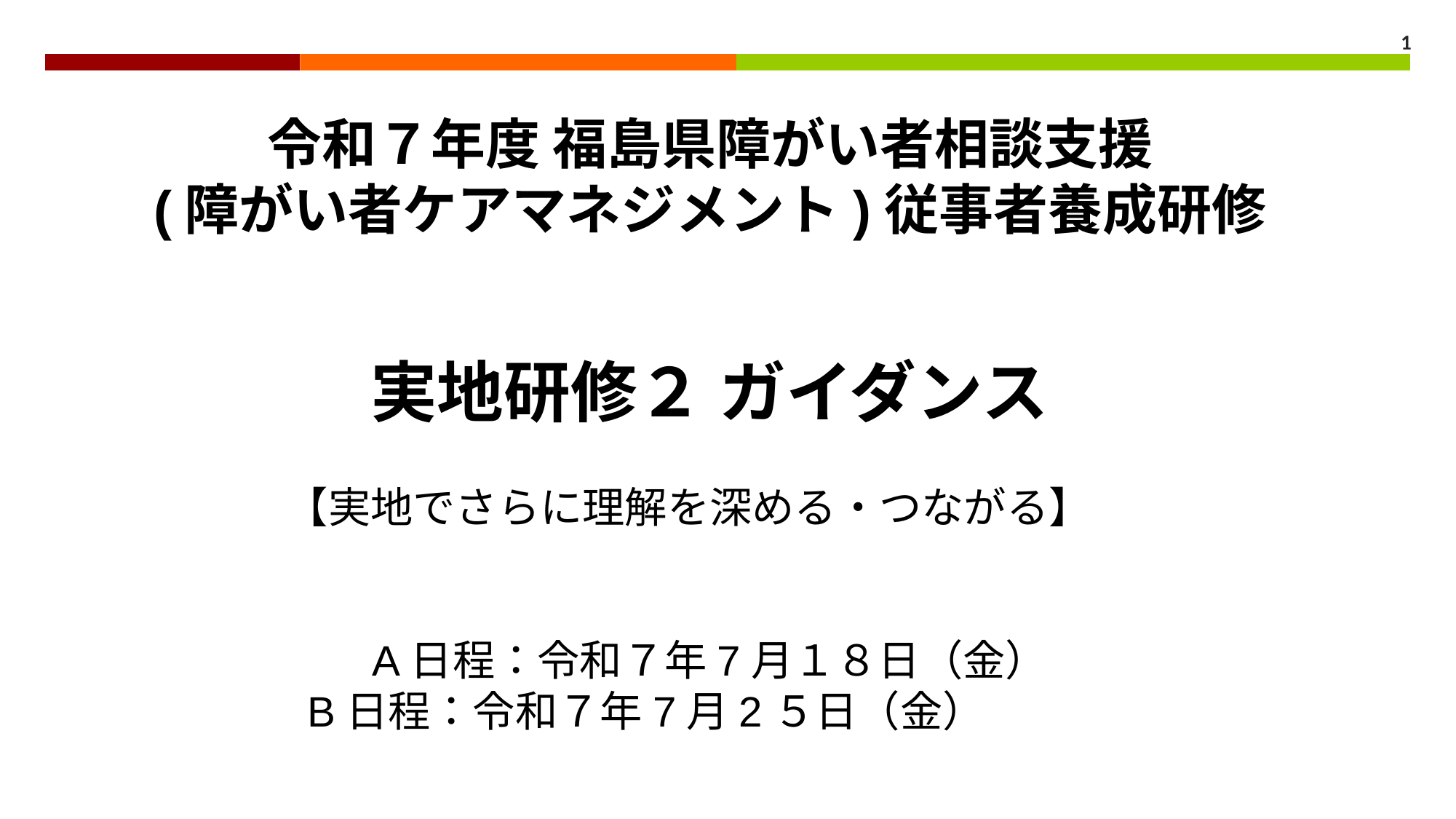

1
令和７年度 福島県障がい者相談支援
(障がい者ケアマネジメント)従事者養成研修

実地研修２ ガイダンス

【実地でさらに理解を深める・つながる】

A日程：令和７年7月１８日（金）
B日程：令和７年7月2５日（金）